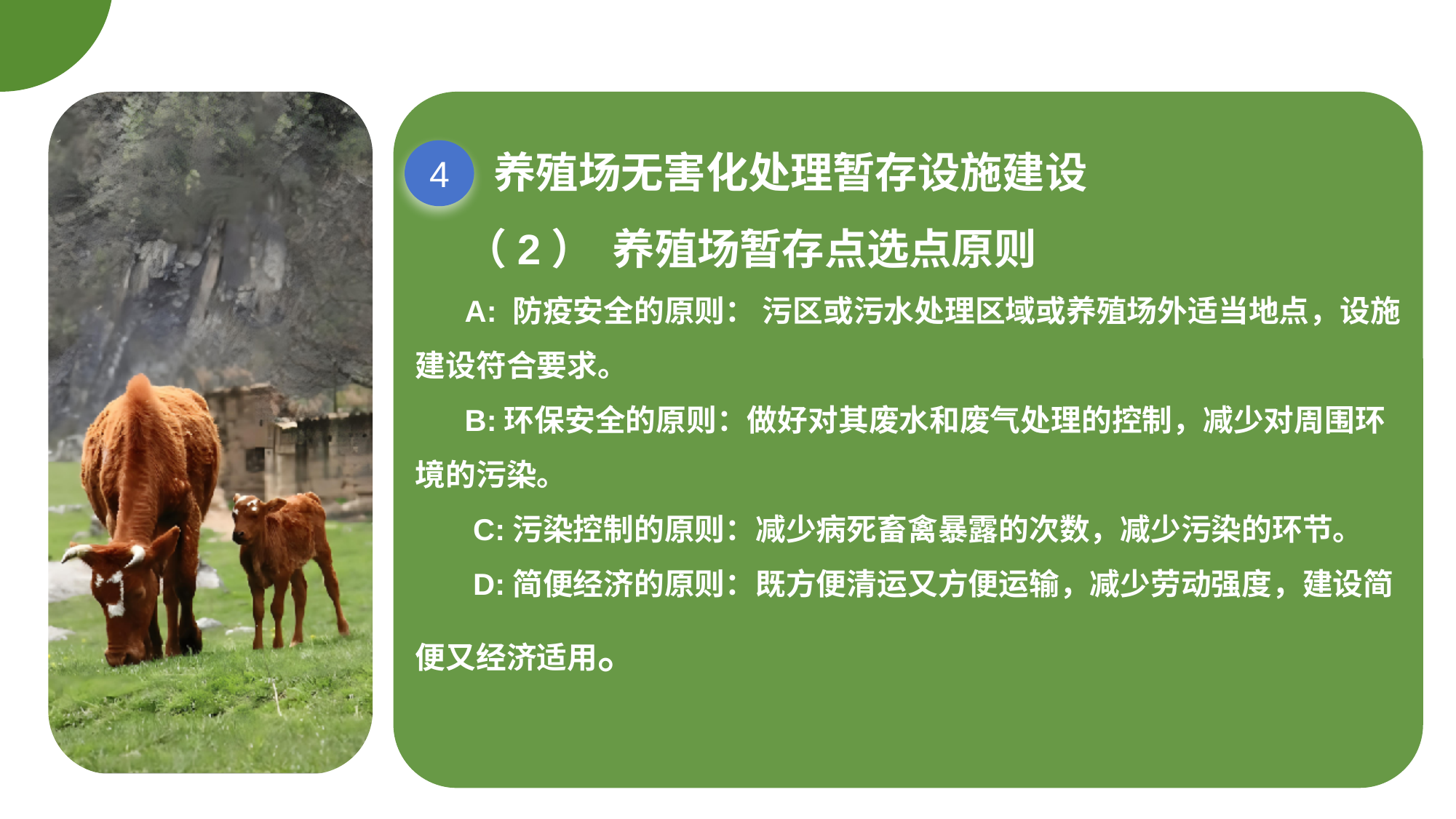

养殖场无害化处理暂存设施建设
（2）  养殖场暂存点选点原则
A: 防疫安全的原则： 污区或污水处理区域或养殖场外适当地点，设施建设符合要求。
B:环保安全的原则：做好对其废水和废气处理的控制，减少对周围环境的污染。
 C:污染控制的原则：减少病死畜禽暴露的次数，减少污染的环节。
 D:简便经济的原则：既方便清运又方便运输，减少劳动强度，建设简便又经济适用。
4